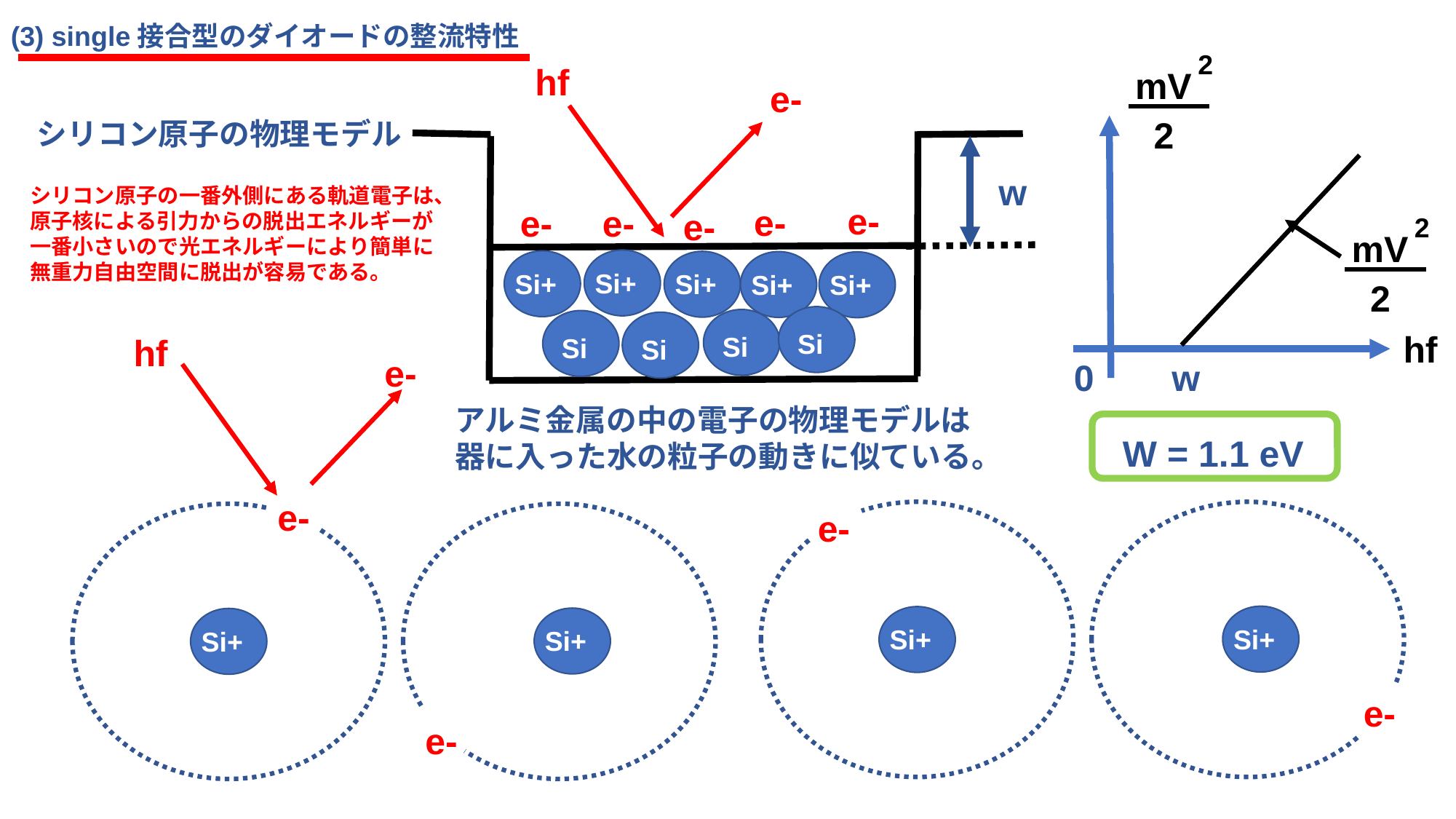

(3) single接合型のダイオードの整流特性

2
hf
mV
e-
2
シリコン原子の物理モデル
w
シリコン原子の一番外側にある軌道電子は、
原子核による引力からの脱出エネルギーが
一番小さいので光エネルギーにより簡単に
無重力自由空間に脱出が容易である。
e-
e-
e-
e-
e-
2
mV

Si+
Si+
Si+
Si+
Si+
2

hf
Si
hf
Si
Si
Si
e-
0
w

アルミ金属の中の電子の物理モデルは
器に入った水の粒子の動きに似ている。

W = 1.1 eV

e-

e-

AL+
AL+

Si+
Si+
Si+
Si+

e-

e-